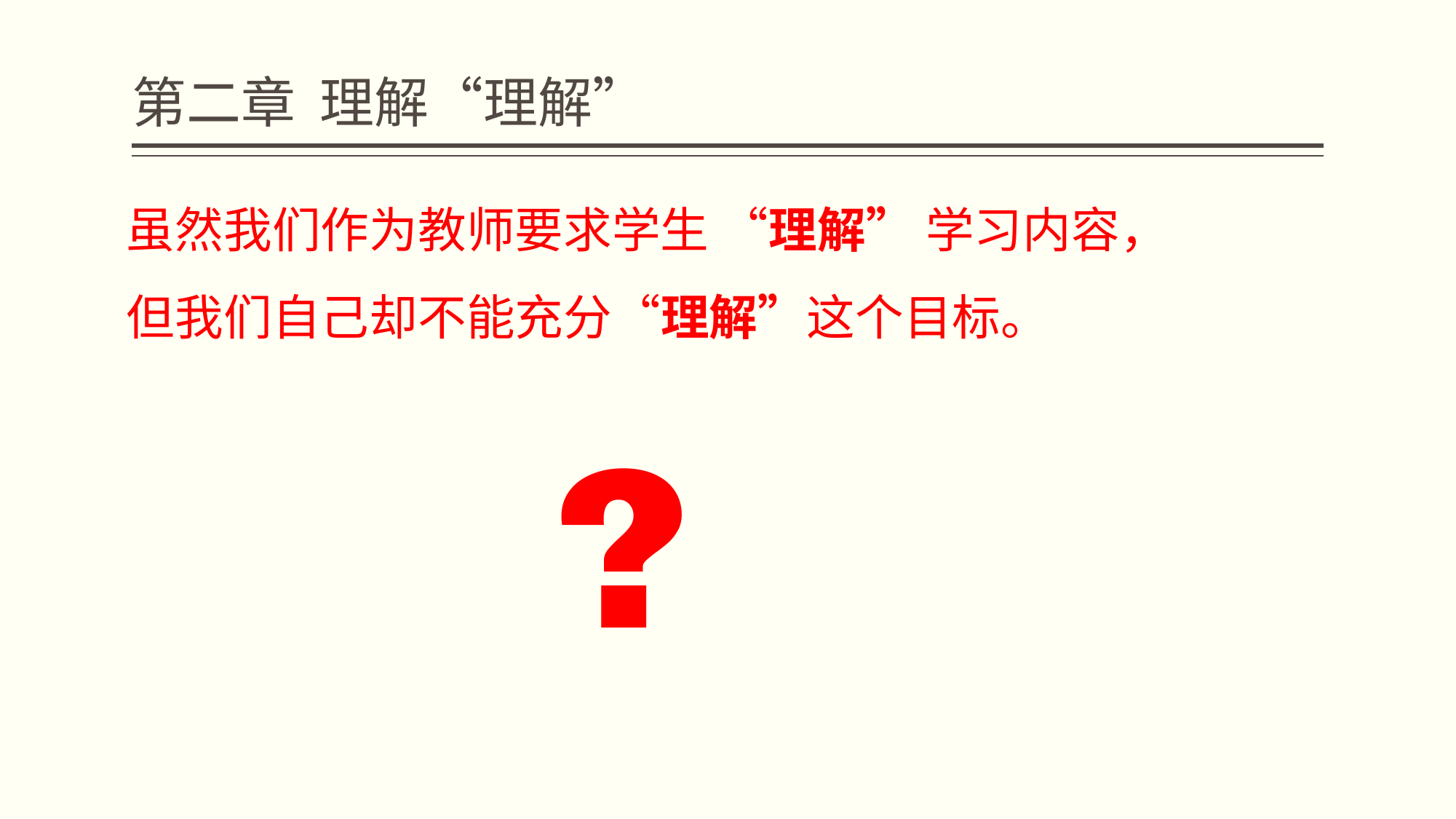

# 第二章  理解“理解”
虽然我们作为教师要求学生 “理解” 学习内容，
但我们自己却不能充分“理解”这个目标。
?